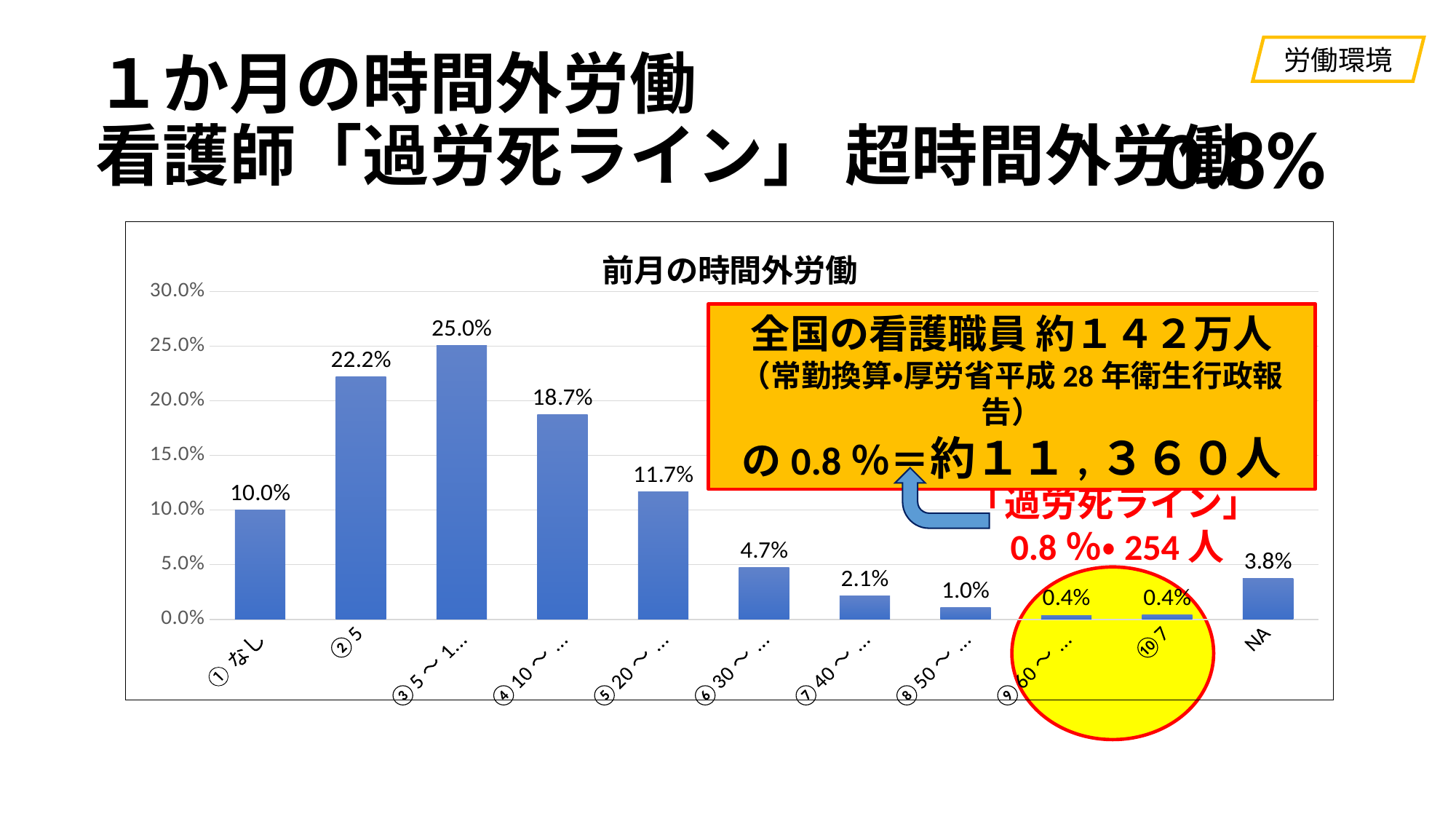

労働環境
# １か月の時間外労働 看護師「過労死ライン」 超時間外労働
0.8%

### Chart: 前月の時間外労働

| Category |  |
|---|---|
| ①なし | 0.09999401233459074 |
| ②5時間
未満 | 0.22172325010478414 |
| ③5～10
時間未満 | 0.25037422908807855 |
| ④10～20
時間未満 | 0.18723429734746422 |
| ⑤20～30
時間未満 | 0.11675947548051015 |
| ⑥30～40
時間未満 | 0.04715286509789833 |
| ⑦40～50
時間未満 | 0.021136458894676965 |
| ⑧50～60
時間未満 | 0.01047841446619963 |
| ⑨60～70
時間未満 | 0.003712352553739297 |
| ⑩70時間
以上 | 0.003891982516017005 |
| NA | 0.03754266211604096 |
全国の看護職員 約１４２万人
（常勤換算・厚労省平成28年衛生行政報告）
の0.8％＝約１１,３６０人

「過労死ライン」
0.8％・254人